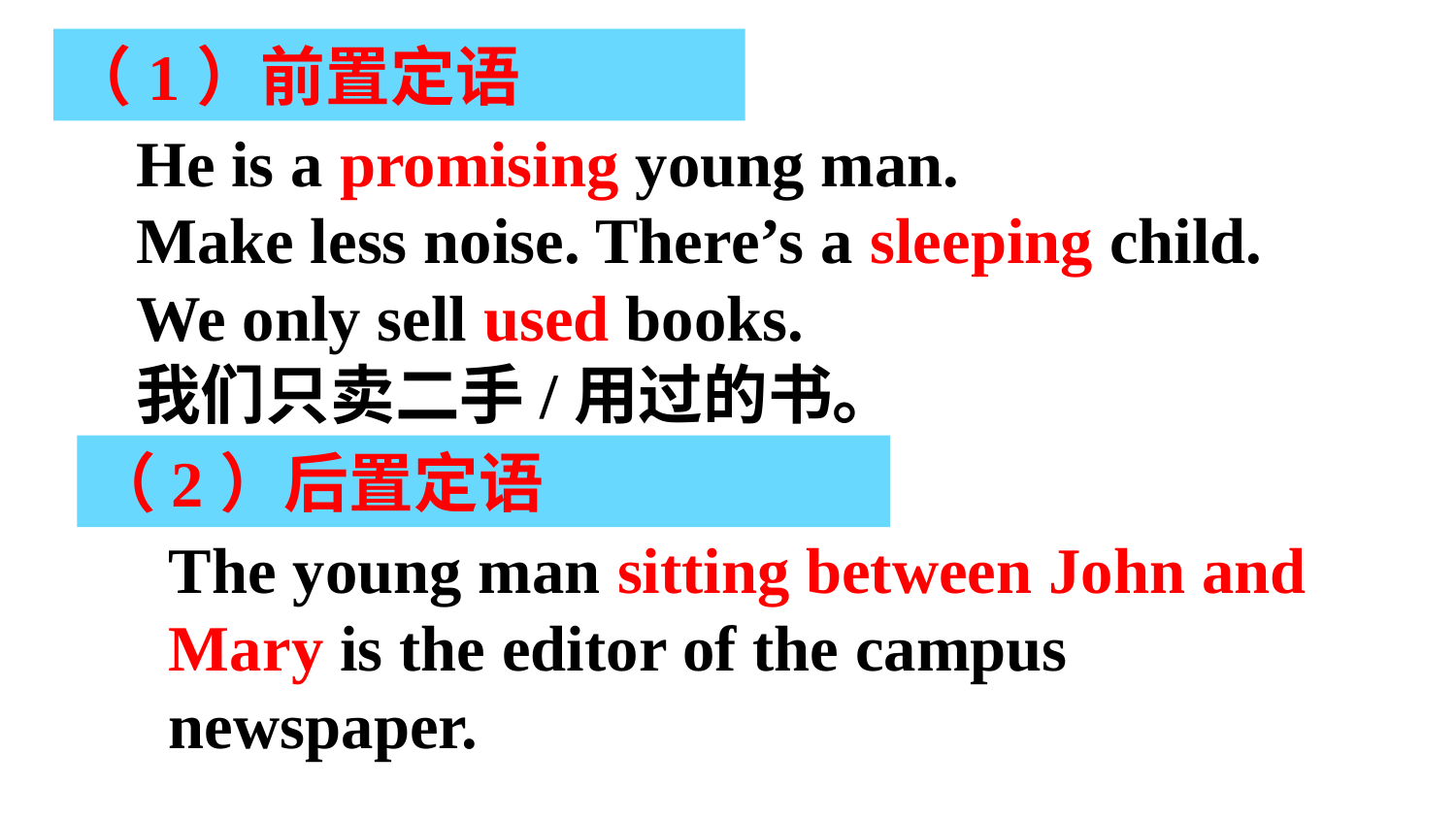

（1）前置定语
He is a promising young man.
Make less noise. There’s a sleeping child.
We only sell used books.
我们只卖二手/用过的书。
（2）后置定语
The young man sitting between John and Mary is the editor of the campus newspaper.